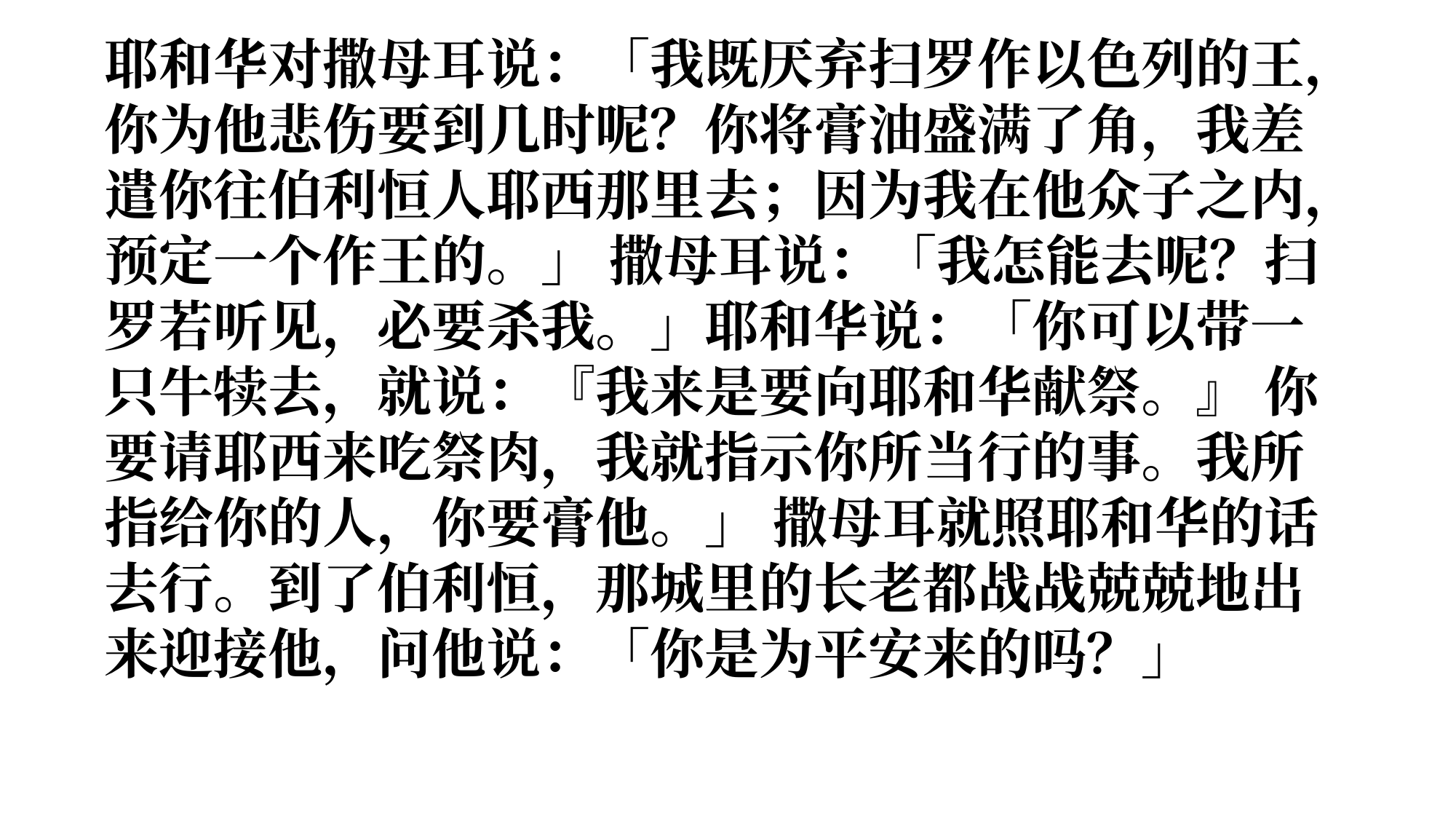

耶和华对撒母耳说：「我既厌弃扫罗作以色列的王，你为他悲伤要到几时呢？你将膏油盛满了角，我差遣你往伯利恒人耶西那里去；因为我在他众子之内，预定一个作王的。」 撒母耳说：「我怎能去呢？扫罗若听见，必要杀我。」耶和华说：「你可以带一只牛犊去，就说：『我来是要向耶和华献祭。』 你要请耶西来吃祭肉，我就指示你所当行的事。我所指给你的人，你要膏他。」 撒母耳就照耶和华的话去行。到了伯利恒，那城里的长老都战战兢兢地出来迎接他，问他说：「你是为平安来的吗？」